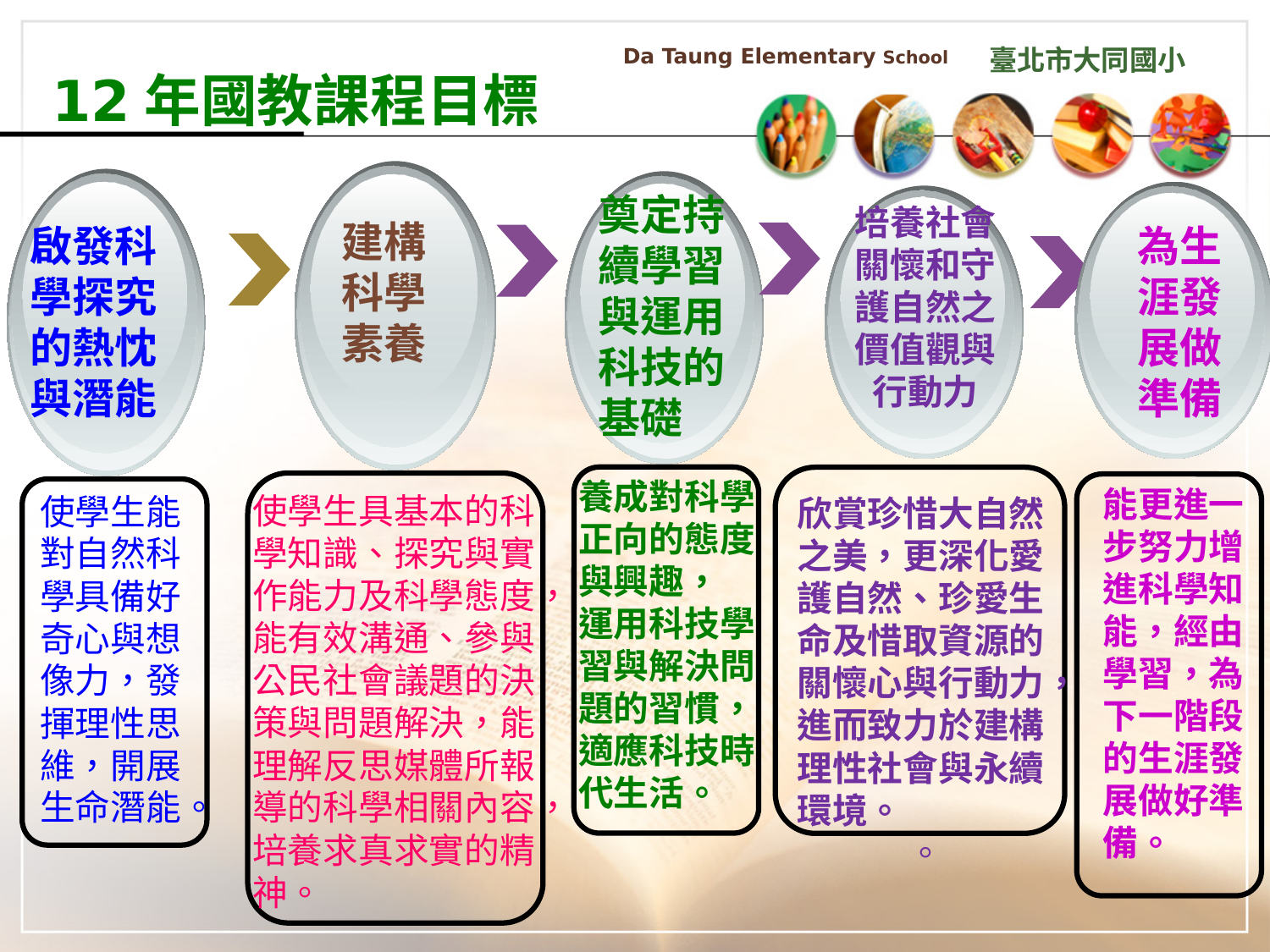

Da Taung Elementary School
臺北市大同國小
  12年國教課程目標

奠定持續學習與運用科技的基礎

培養社會關懷和守護自然之價值觀與行動力
建構科學素養
為生涯發展做準備
啟發科學探究的熱忱與潛能

養成對科學正向的態度與興趣，
運用科技學習與解決問題的習慣，適應科技時代生活。

能更進一步努力增進科學知能，經由學習，為下一階段的生涯發展做好準備。

使學生具基本的科學知識、探究與實作能力及科學態度，能有效溝通、參與公民社會議題的決策與問題解決，能理解反思媒體所報導的科學相關內容，培養求真求實的精神。
使學生能對自然科學具備好奇心與想像力，發揮理性思
維，開展生命潛能。
欣賞珍惜大自然之美，更深化愛護自然、珍愛生命及惜取資源的關懷心與行動力，進而致力於建構理性社會與永續環境。
。